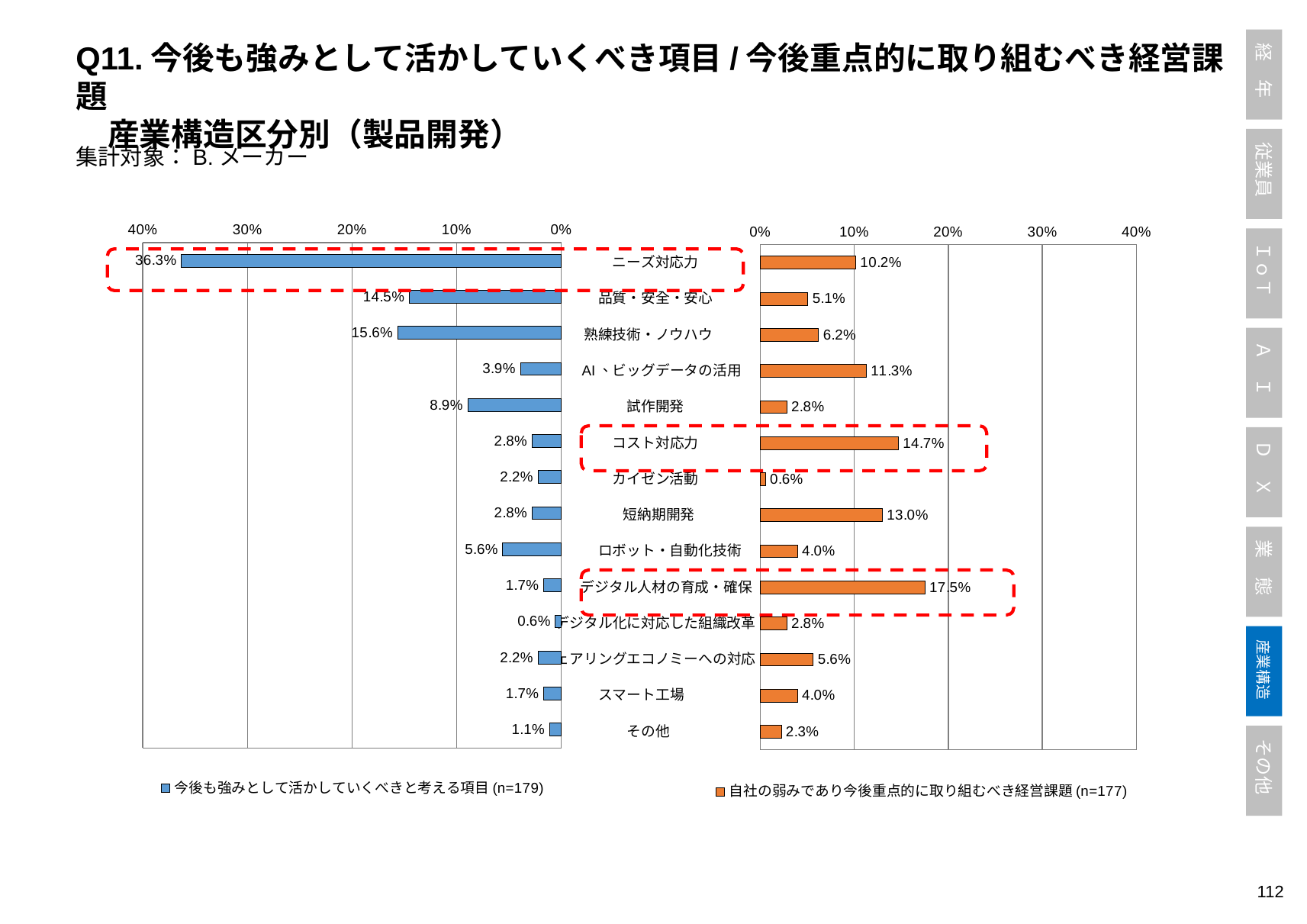

Q11.今後も強みとして活かしていくべき項目/今後重点的に取り組むべき経営課題
　産業構造区分別（製品開発）
集計対象：B.メーカー

### Chart

| Category | 今後も強みとして活かしていくべきと考える項目(n=179) |
|---|---|
| 　　　　ニーズ対応力　　　　 | 0.36312849162011174 |
| 　　　品質・安全・安心　　　 | 0.1452513966480447 |
| 　　　熟練技術・ノウハウ　　　 | 0.1564245810055866 |
| 　AI、ビッグデータの活用　 | 0.03910614525139665 |
| 　　　　　試作開発　　　　　 | 0.0893854748603352 |
| 　　　　コスト対応力　　　　 | 0.027932960893854747 |
| 　　　　カイゼン活動　　　　 | 0.0223463687150838 |
| 　　　　 短納期開発 　　　　 | 0.027932960893854747 |
| 　　ロボット・自動化技術　 | 0.055865921787709494 |
|  デジタル人材の育成・確保  | 0.01675977653631285 |
| デジタル化に対応した組織改革 | 0.00558659217877095 |
|  シェアリングエコノミーへの対応 | 0.0223463687150838 |
| 　　　　　スマート工場　　　　　 | 0.01675977653631285 |
| 　　　　　　その他　　　　　　 | 0.0111731843575419 |

### Chart

| Category | 自社の弱みであり今後重点的に取り組むべき経営課題(n=177) |
|---|---|
| 　　　　ニーズ対応力　　　　 | 0.1016949152542373 |
| 　　　品質・安全・安心　　　 | 0.05084745762711865 |
| 　　　熟練技術・ノウハウ　　　 | 0.062146892655367235 |
| 　AI、ビッグデータの活用　 | 0.11299435028248588 |
| 　　　　　試作開発　　　　　 | 0.02824858757062147 |
| 　　　　コスト対応力　　　　 | 0.14689265536723164 |
| 　　　　カイゼン活動　　　　 | 0.005649717514124294 |
| 　　　　 短納期開発 　　　　 | 0.12994350282485875 |
| 　　ロボット・自動化技術　 | 0.03954802259887006 |
|  デジタル人材の育成・確保  | 0.1751412429378531 |
| デジタル化に対応した組織改革 | 0.02824858757062147 |
|  シェアリングエコノミーへの対応 | 0.05649717514124294 |
| 　　　　　スマート工場　　　　　 | 0.03954802259887006 |
| 　　　　　　その他　　　　　　 | 0.022598870056497175 |

112